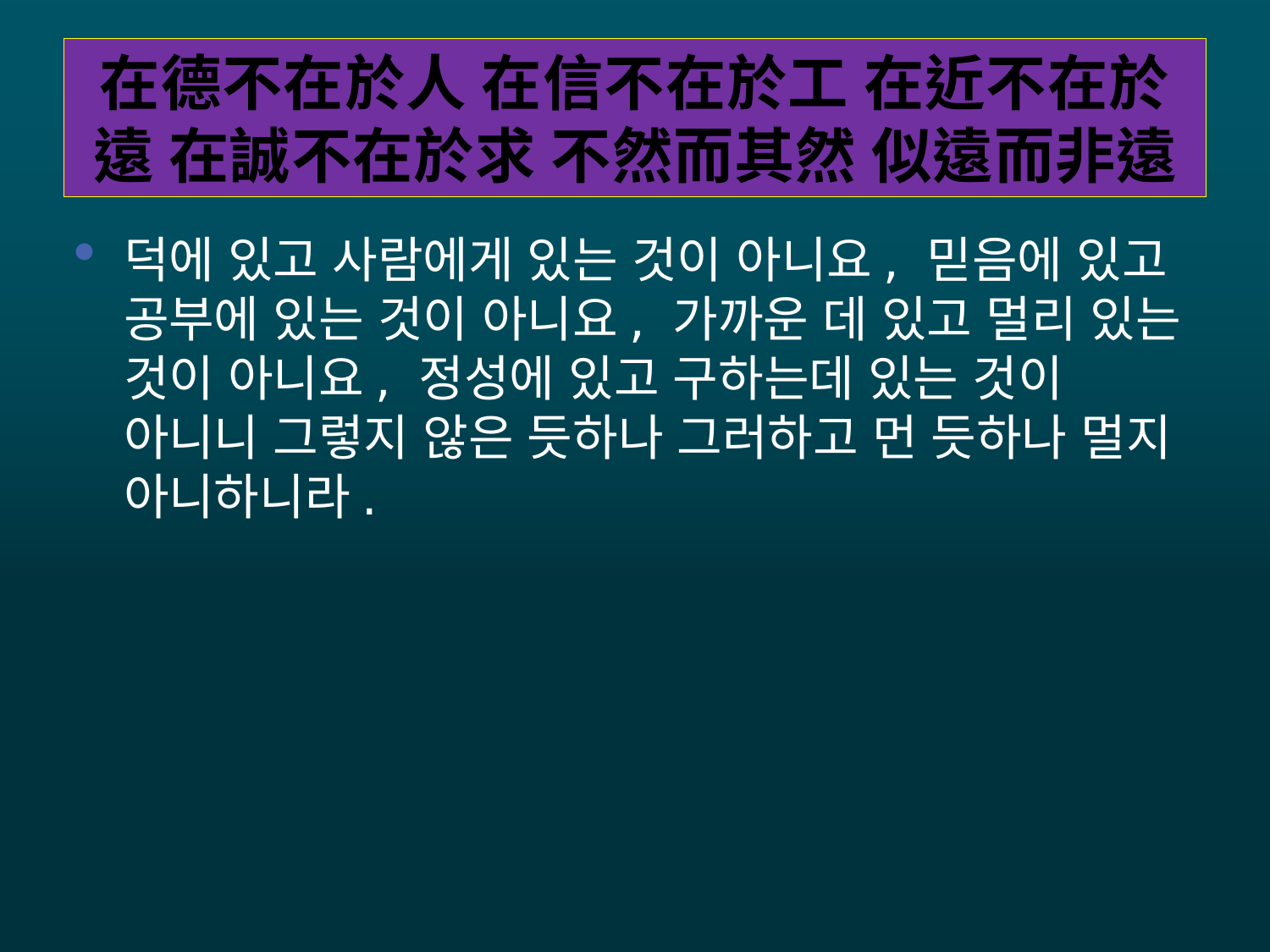

# 在德不在於人 在信不在於工 在近不在於遠 在誠不在於求 不然而其然 似遠而非遠
덕에 있고 사람에게 있는 것이 아니요, 믿음에 있고 공부에 있는 것이 아니요, 가까운 데 있고 멀리 있는 것이 아니요, 정성에 있고 구하는데 있는 것이 아니니 그렇지 않은 듯하나 그러하고 먼 듯하나 멀지 아니하니라.